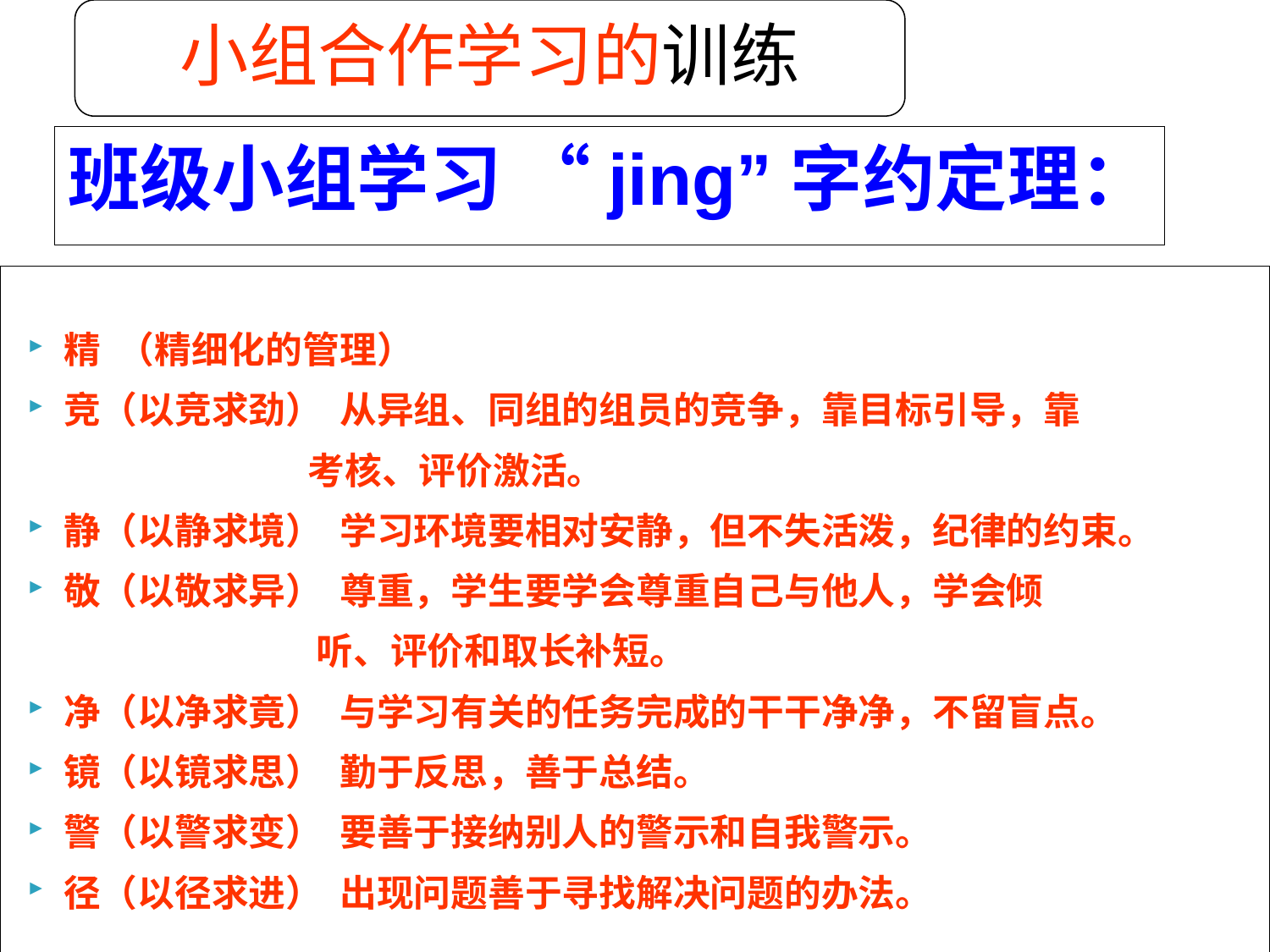

小组合作学习的训练

# 班级小组学习 “jing”字约定理：

精  （精细化的管理）
竞（以竞求劲）  从异组、同组的组员的竞争，靠目标引导，靠
                                考核、评价激活。
静（以静求境）  学习环境要相对安静，但不失活泼，纪律的约束。
敬（以敬求异）  尊重，学生要学会尊重自己与他人，学会倾
                                 听、评价和取长补短。
净（以净求竟）  与学习有关的任务完成的干干净净，不留盲点。
镜（以镜求思）  勤于反思，善于总结。
警（以警求变）  要善于接纳别人的警示和自我警示。
径（以径求进）  出现问题善于寻找解决问题的办法。